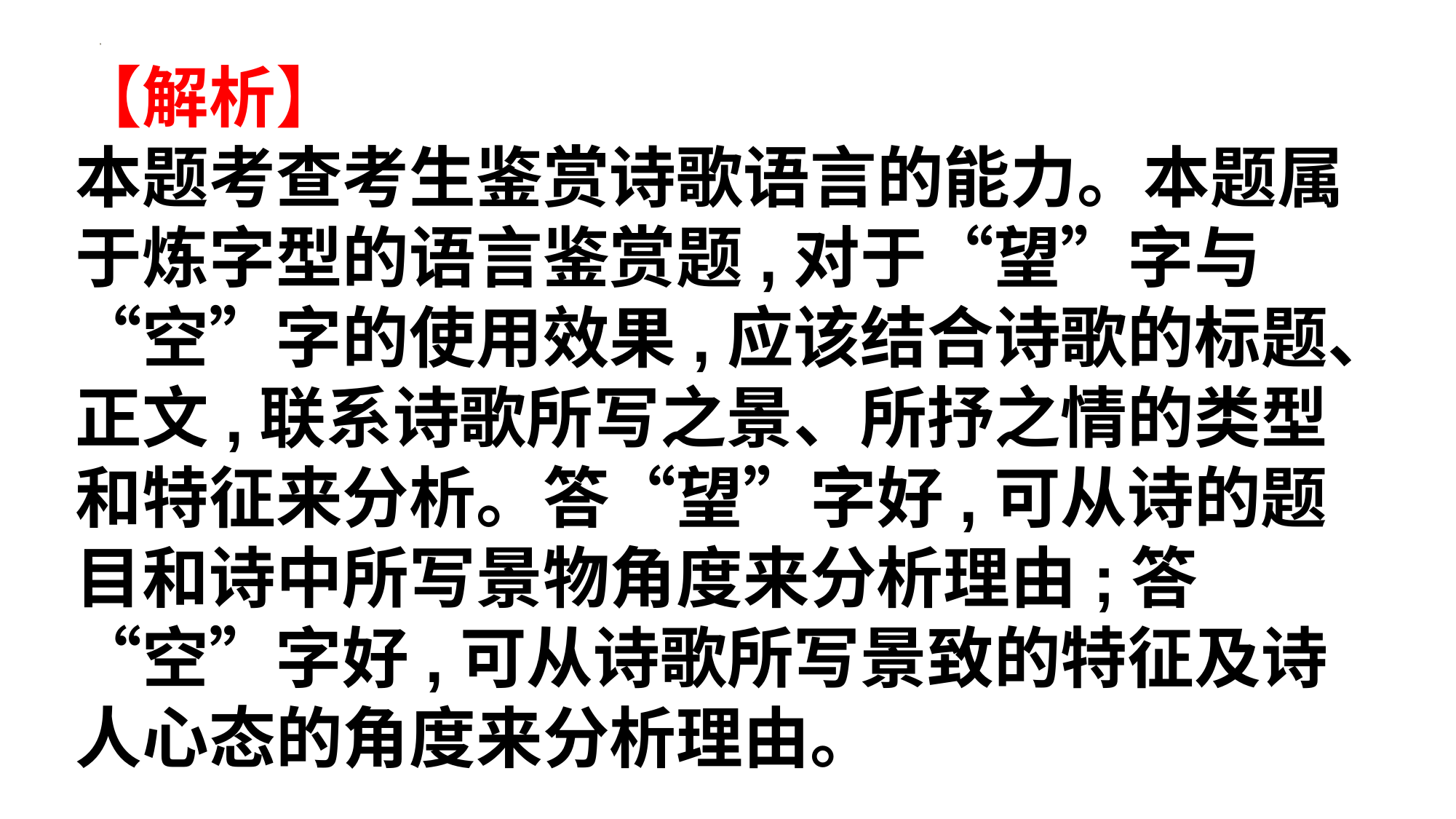

【解析】
本题考查考生鉴赏诗歌语言的能力。本题属于炼字型的语言鉴赏题,对于“望”字与“空”字的使用效果,应该结合诗歌的标题、正文,联系诗歌所写之景、所抒之情的类型和特征来分析。答“望”字好,可从诗的题目和诗中所写景物角度来分析理由;答“空”字好,可从诗歌所写景致的特征及诗人心态的角度来分析理由。